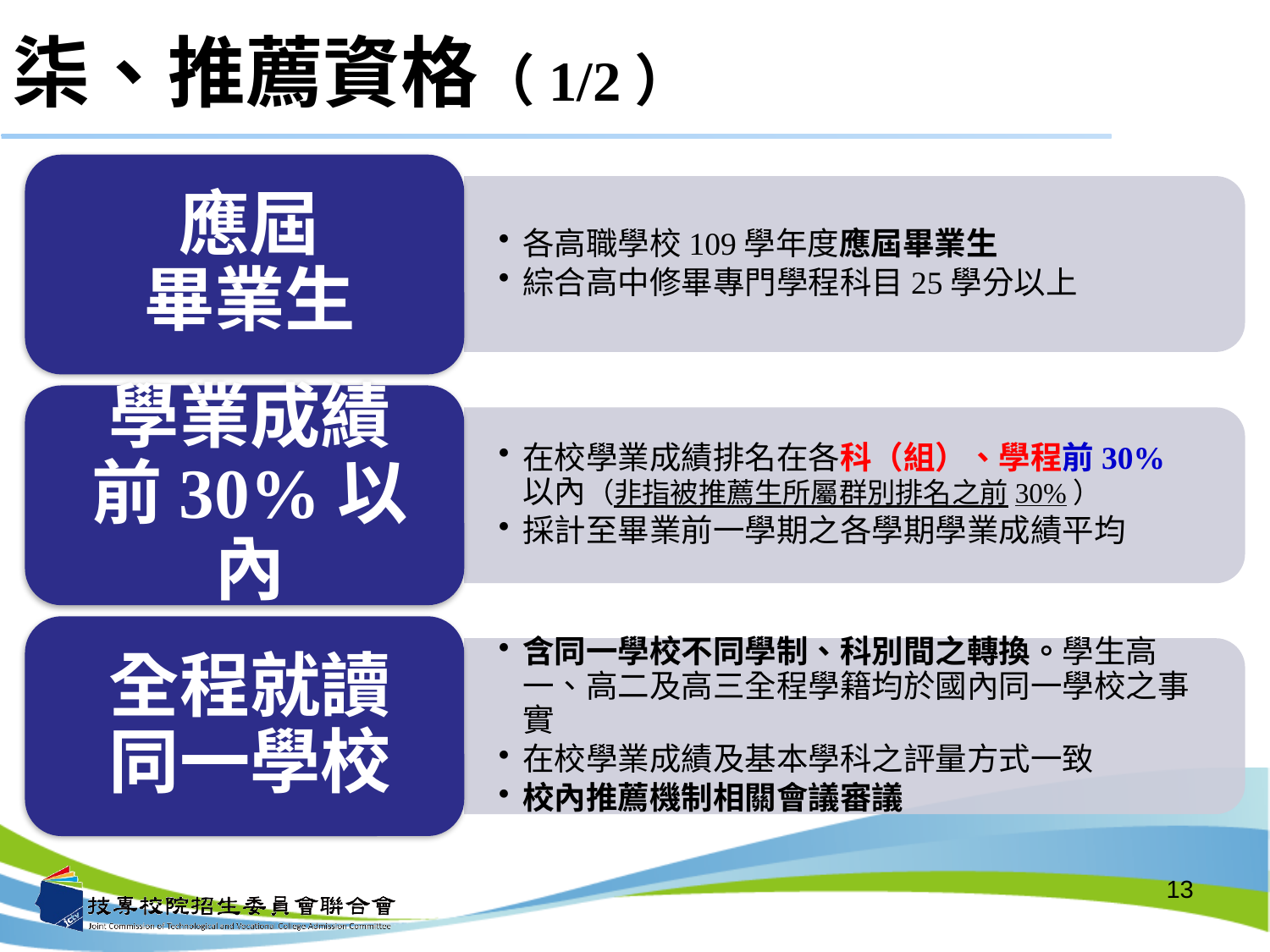

# 柒、推薦資格（1/2）
各高職學校109學年度應屆畢業生
綜合高中修畢專門學程科目25學分以上
應屆
畢業生
在校學業成績排名在各科（組）、學程前30%以內（非指被推薦生所屬群別排名之前30%）
採計至畢業前一學期之各學期學業成績平均
學業成績
前30%以內
含同一學校不同學制、科別間之轉換。學生高一、高二及高三全程學籍均於國內同一學校之事實
在校學業成績及基本學科之評量方式一致
校內推薦機制相關會議審議
全程就讀
同一學校
13